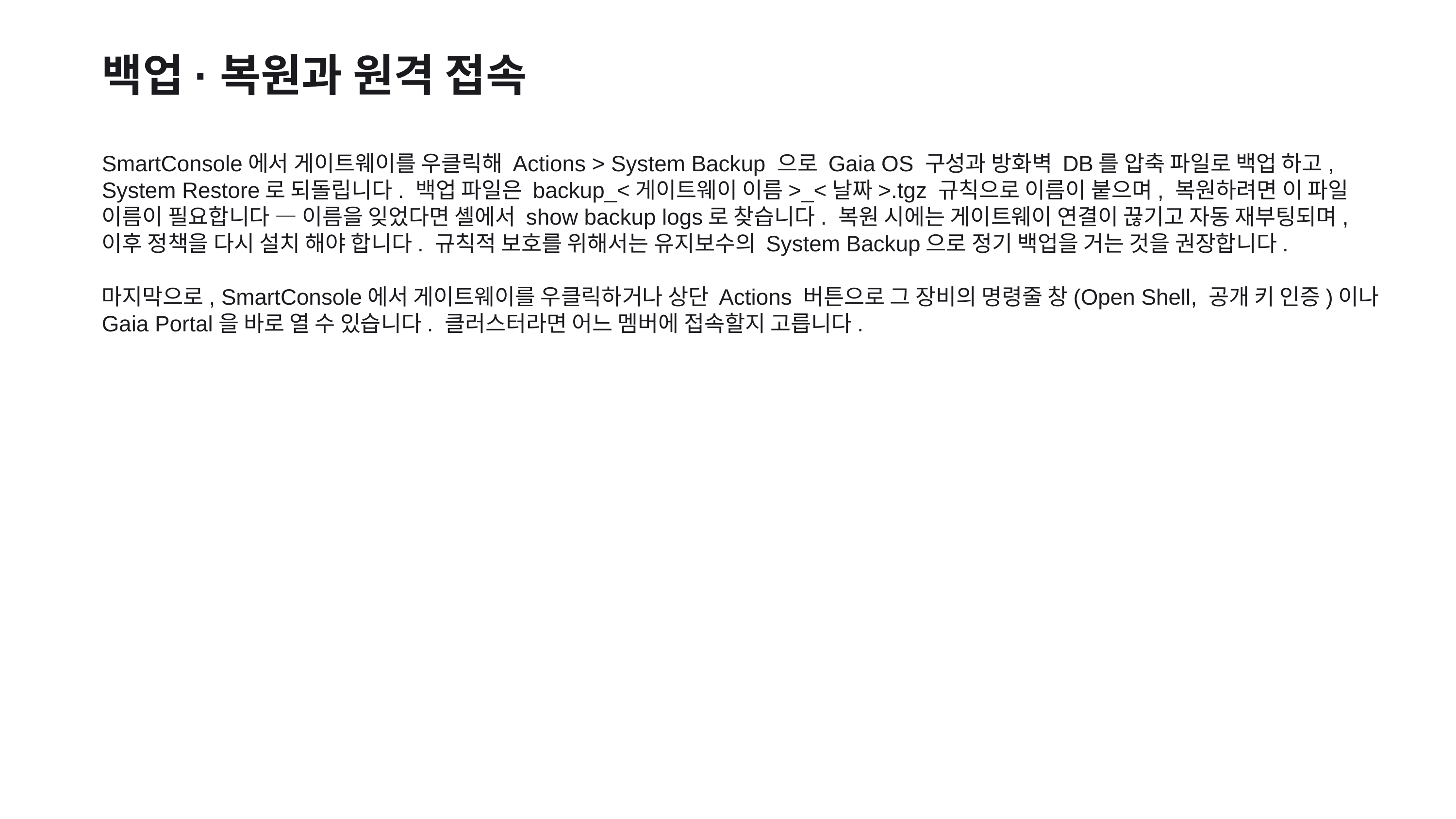

백업·복원과 원격 접속
SmartConsole에서 게이트웨이를 우클릭해 Actions > System Backup 으로 Gaia OS 구성과 방화벽 DB를 압축 파일로 백업 하고, System Restore로 되돌립니다. 백업 파일은 backup_<게이트웨이 이름>_<날짜>.tgz 규칙으로 이름이 붙으며, 복원하려면 이 파일 이름이 필요합니다 — 이름을 잊었다면 셸에서 show backup logs로 찾습니다. 복원 시에는 게이트웨이 연결이 끊기고 자동 재부팅되며, 이후 정책을 다시 설치 해야 합니다. 규칙적 보호를 위해서는 유지보수의 System Backup으로 정기 백업을 거는 것을 권장합니다.

마지막으로, SmartConsole에서 게이트웨이를 우클릭하거나 상단 Actions 버튼으로 그 장비의 명령줄 창(Open Shell, 공개 키 인증)이나 Gaia Portal을 바로 열 수 있습니다. 클러스터라면 어느 멤버에 접속할지 고릅니다.